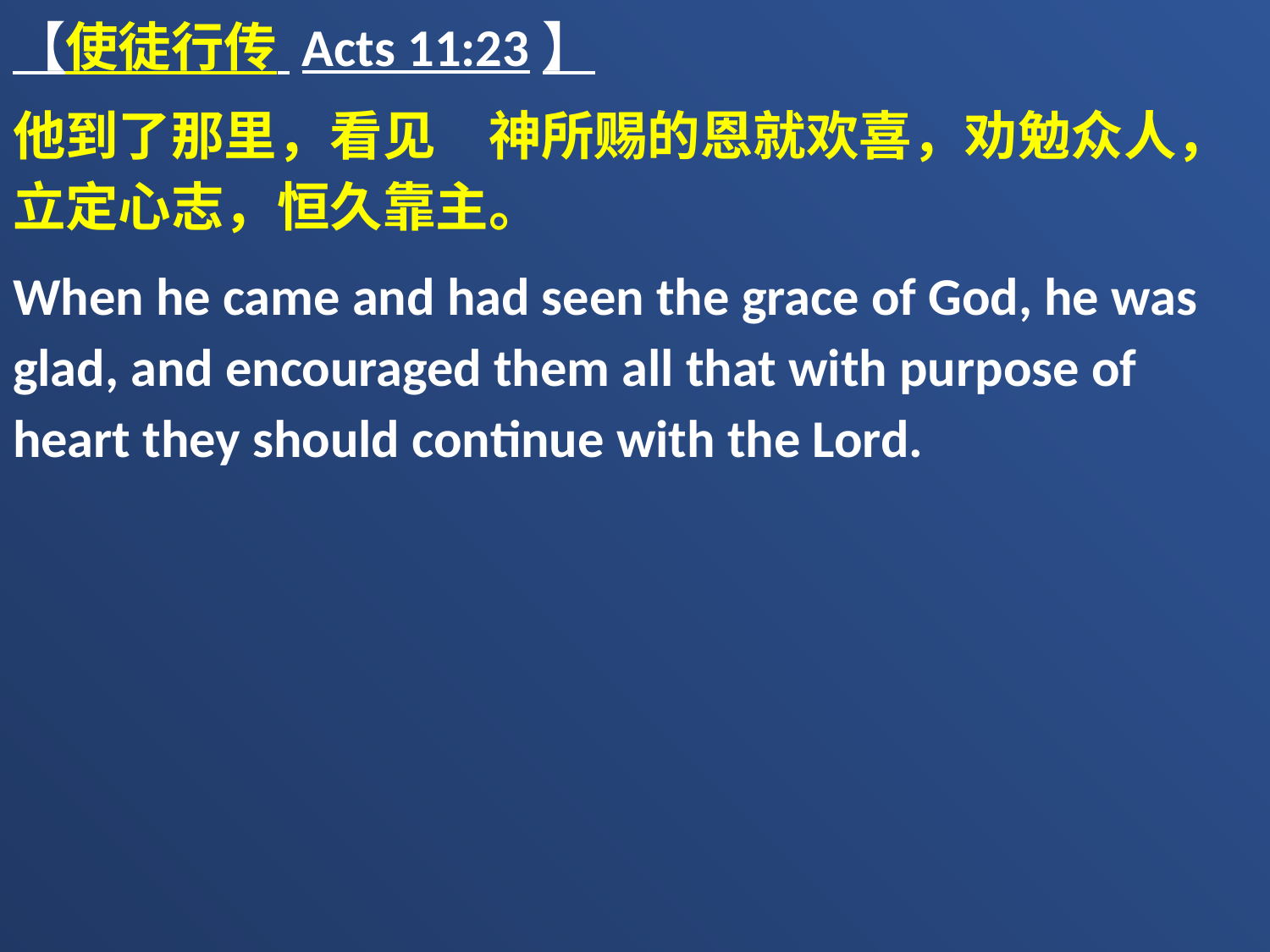

【使徒行传 Acts 11:23】
他到了那里，看见　神所赐的恩就欢喜，劝勉众人，立定心志，恒久靠主。
When he came and had seen the grace of God, he was glad, and encouraged them all that with purpose of heart they should continue with the Lord.